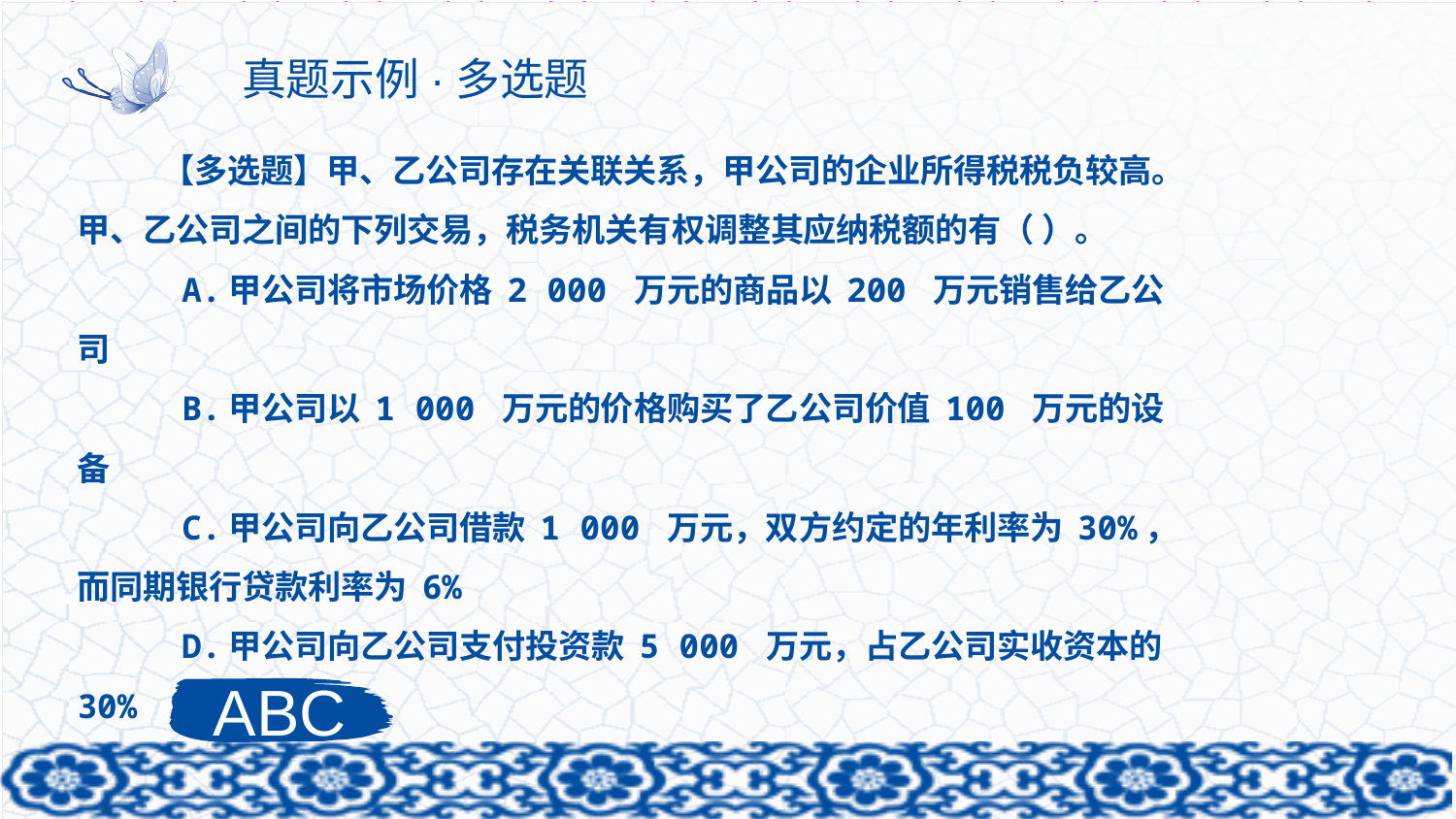

# 真题示例·多选题
【多选题】甲、乙公司存在关联关系，甲公司的企业所得税税负较高。甲、乙公司之间的下列交易，税务机关有权调整其应纳税额的有（ ）。
 A.甲公司将市场价格 2 000 万元的商品以 200 万元销售给乙公司
 B.甲公司以 1 000 万元的价格购买了乙公司价值 100 万元的设备
 C.甲公司向乙公司借款 1 000 万元，双方约定的年利率为 30%，而同期银行贷款利率为 6%
 D.甲公司向乙公司支付投资款 5 000 万元，占乙公司实收资本的 30%
ABC